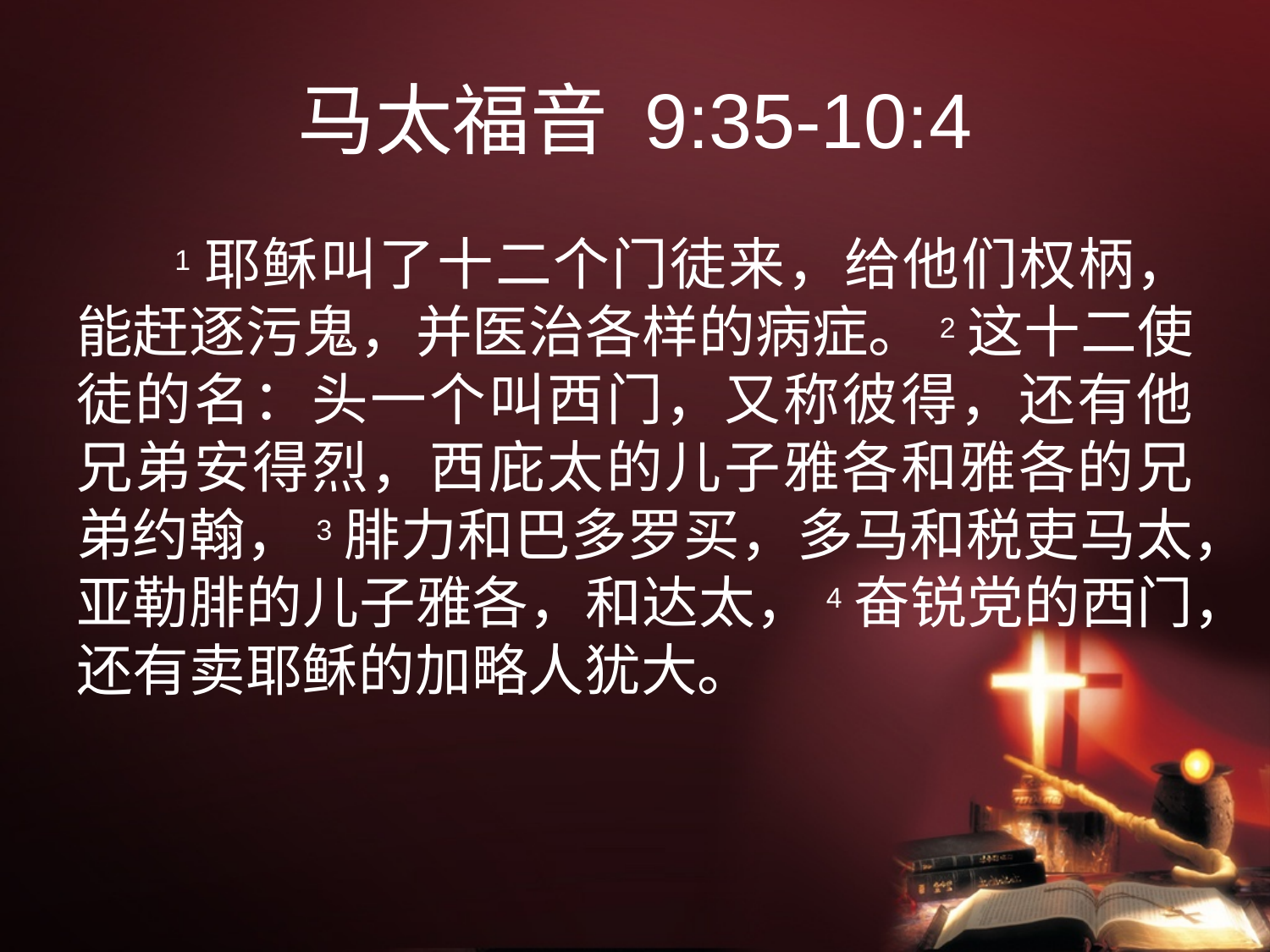

# 马太福音 9:35-10:4
          1耶稣叫了十二个门徒来，给他们权柄，能赶逐污鬼，并医治各样的病症。2这十二使徒的名：头一个叫西门，又称彼得，还有他兄弟安得烈，西庇太的儿子雅各和雅各的兄弟约翰，3腓力和巴多罗买，多马和税吏马太，亚勒腓的儿子雅各，和达太，4奋锐党的西门，还有卖耶稣的加略人犹大。